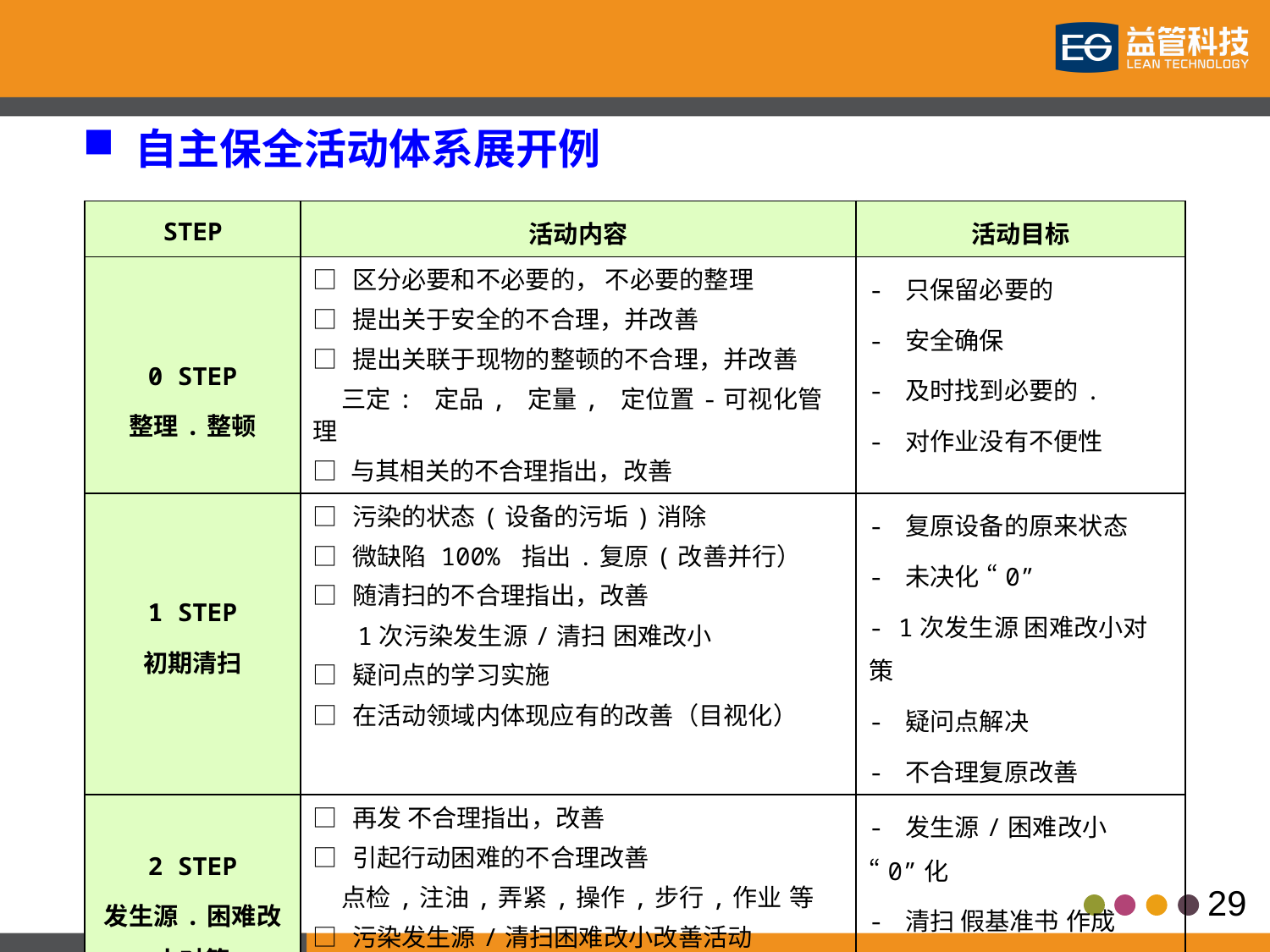

自主保全活动体系展开例
| STEP | 活动内容 | 活动目标 |
| --- | --- | --- |
| 0 STEP 整理.整顿 | □ 区分必要和不必要的， 不必要的整理 □ 提出关于安全的不合理，并改善 □ 提出关联于现物的整顿的不合理，并改善 三定: 定品, 定量, 定位置-可视化管理 □ 与其相关的不合理指出，改善 | - 只保留必要的 - 安全确保 - 及时找到必要的. - 对作业没有不便性 |
| 1 STEP 初期清扫 | □ 污染的状态(设备的污垢)消除 □ 微缺陷 100% 指出.复原(改善并行） □ 随清扫的不合理指出，改善 1次污染发生源/清扫 困难改小 □ 疑问点的学习实施 □ 在活动领域内体现应有的改善（目视化） | - 复原设备的原来状态 - 未决化 “0” - 1次发生源 困难改小对策 - 疑问点解决 - 不合理复原改善 |
| 2 STEP 发生源.困难改小对策 | □ 再发 不合理指出，改善 □ 引起行动困难的不合理改善 点检,注油,弄紧,操作,步行,作业 等 □ 污染发生源/清扫困难改小改善活动 | - 发生源/困难改小 “0”化 - 清扫 假基准书 作成 - 缩短清扫时间 |